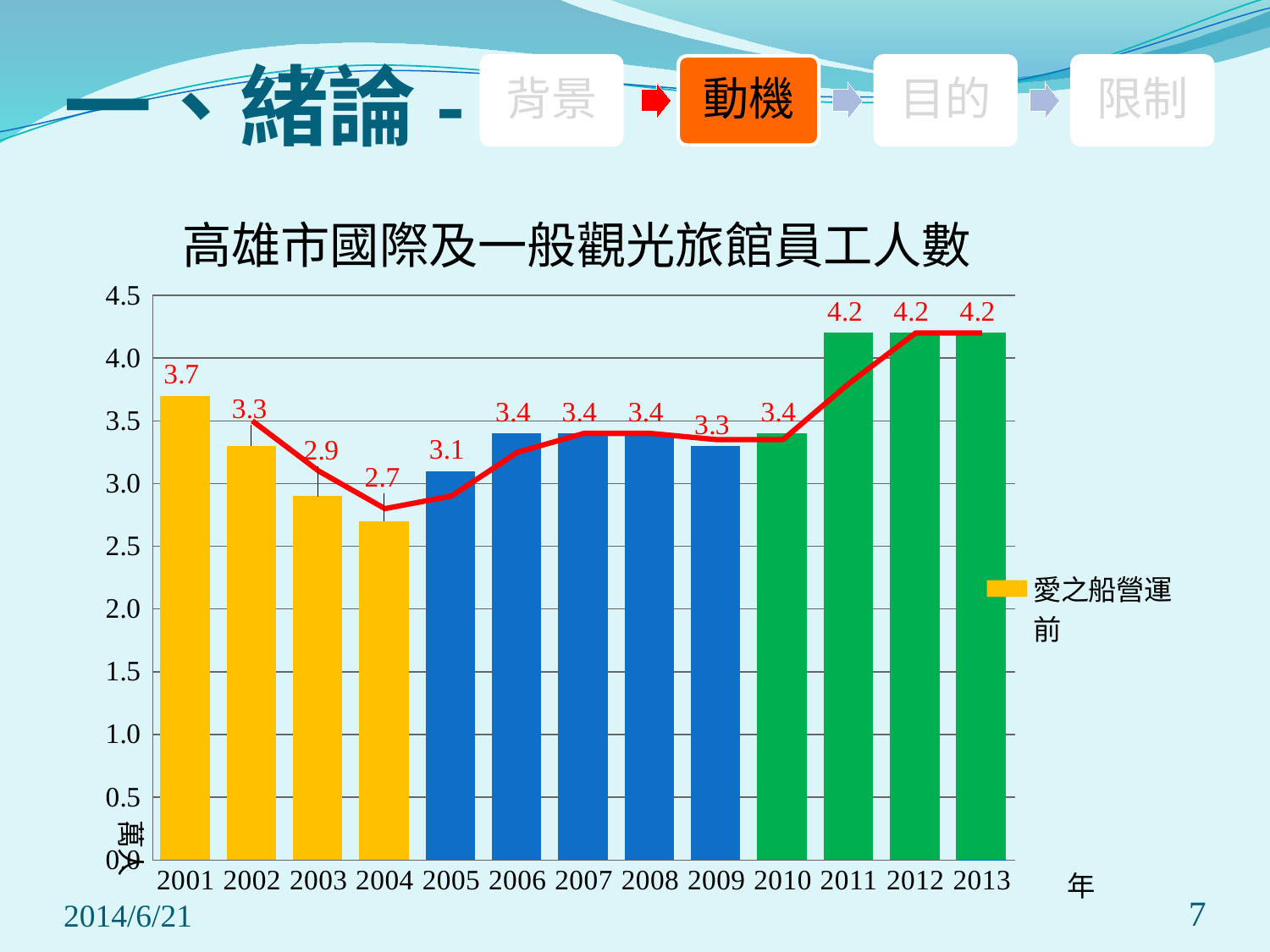

# 一、緒論-
背景
動機
目的
限制

高雄市國際及一般觀光旅館員工人數

### Chart

| Category | 愛之船營運前 | 柴油愛之船 | 太陽能愛之船 |
|---|---|---|---|
| 2001 | 3.7 | None | None |
| 2002 | 3.3 | None | None |
| 2003 | 2.9 | None | None |
| 2004 | 2.7 | None | None |
| 2005 | 3.1 | None | None |
| 2006 | 3.4 | None | None |
| 2007 | 3.4 | None | None |
| 2008 | 3.4 | None | None |
| 2009 | 3.3 | None | None |
| 2010 | 3.4 | None | None |
| 2011 | 4.2 | None | None |
| 2012 | 4.2 | None | None |
| 2013 | 4.2 | 0.001 | None |
2014/6/21
7